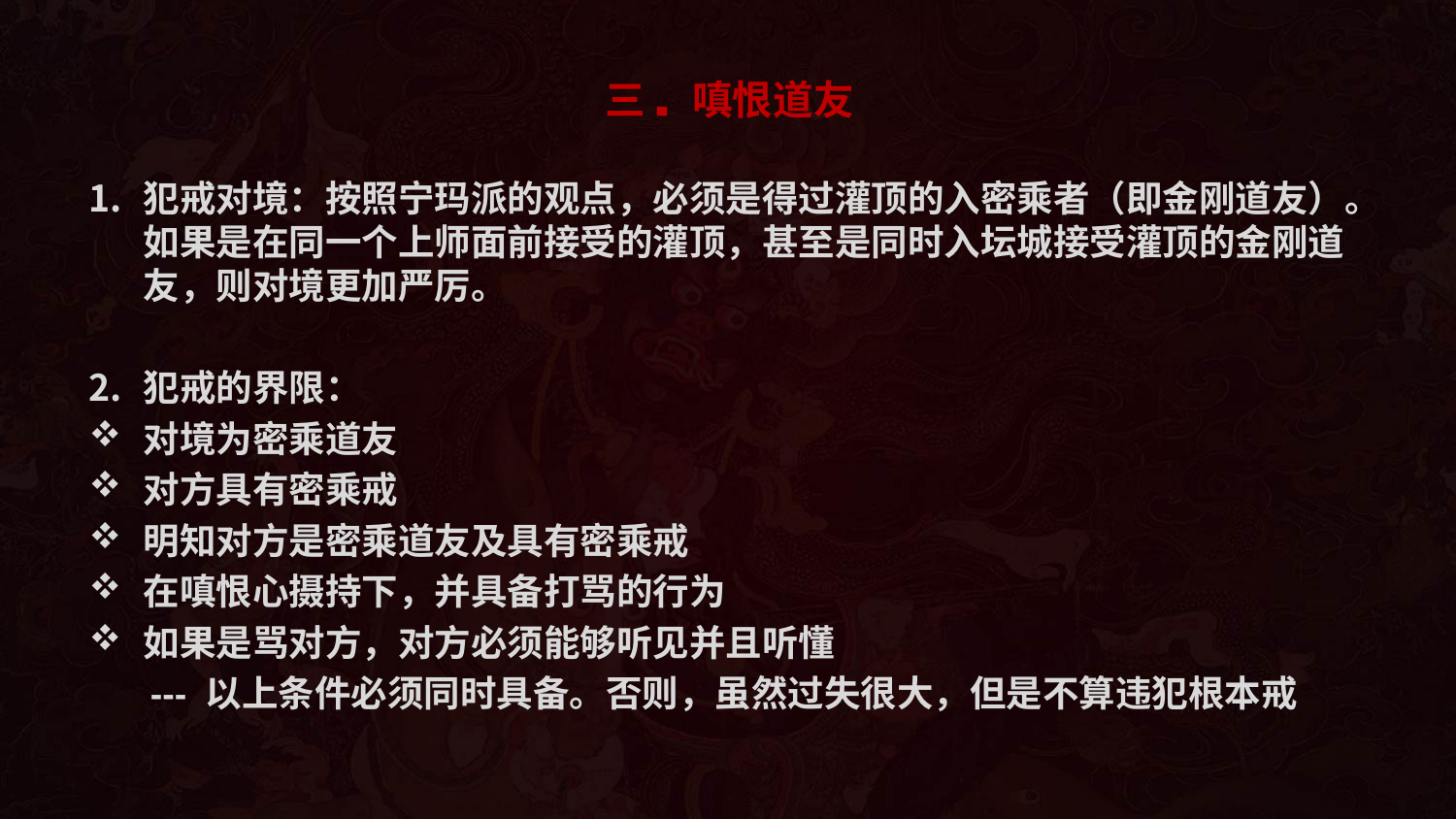

# 三. 嗔恨道友
犯戒对境：按照宁玛派的观点，必须是得过灌顶的入密乘者（即金刚道友）。如果是在同一个上师面前接受的灌顶，甚至是同时入坛城接受灌顶的金刚道友，则对境更加严厉。

犯戒的界限：
对境为密乘道友
对方具有密乘戒
明知对方是密乘道友及具有密乘戒
在嗔恨心摄持下，并具备打骂的行为
如果是骂对方，对方必须能够听见并且听懂
      --- 以上条件必须同时具备。否则，虽然过失很大，但是不算违犯根本戒